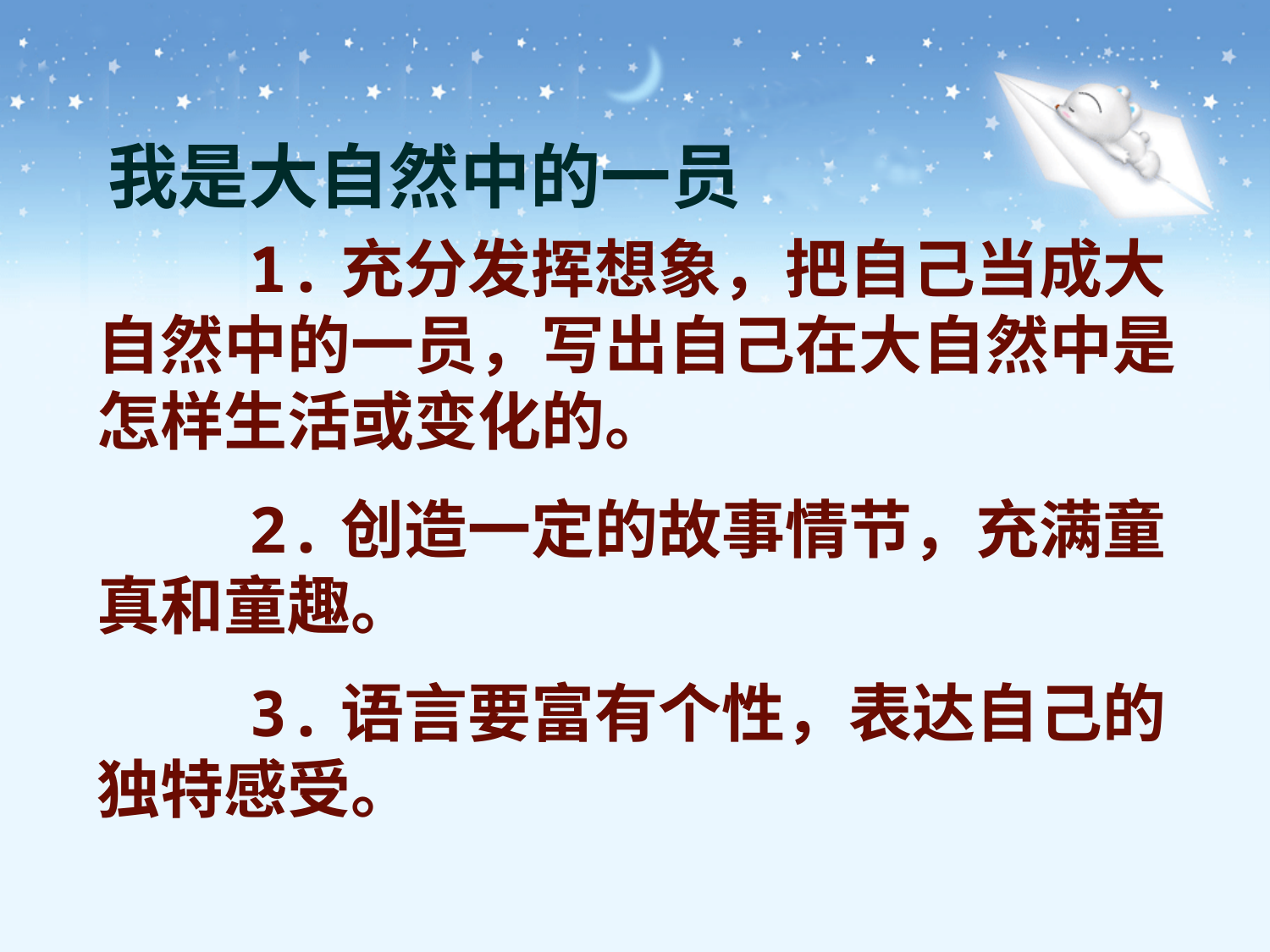

我是大自然中的一员

    1.充分发挥想象，把自己当成大自然中的一员，写出自己在大自然中是怎样生活或变化的。
    2.创造一定的故事情节，充满童真和童趣。
    3.语言要富有个性，表达自己的独特感受。